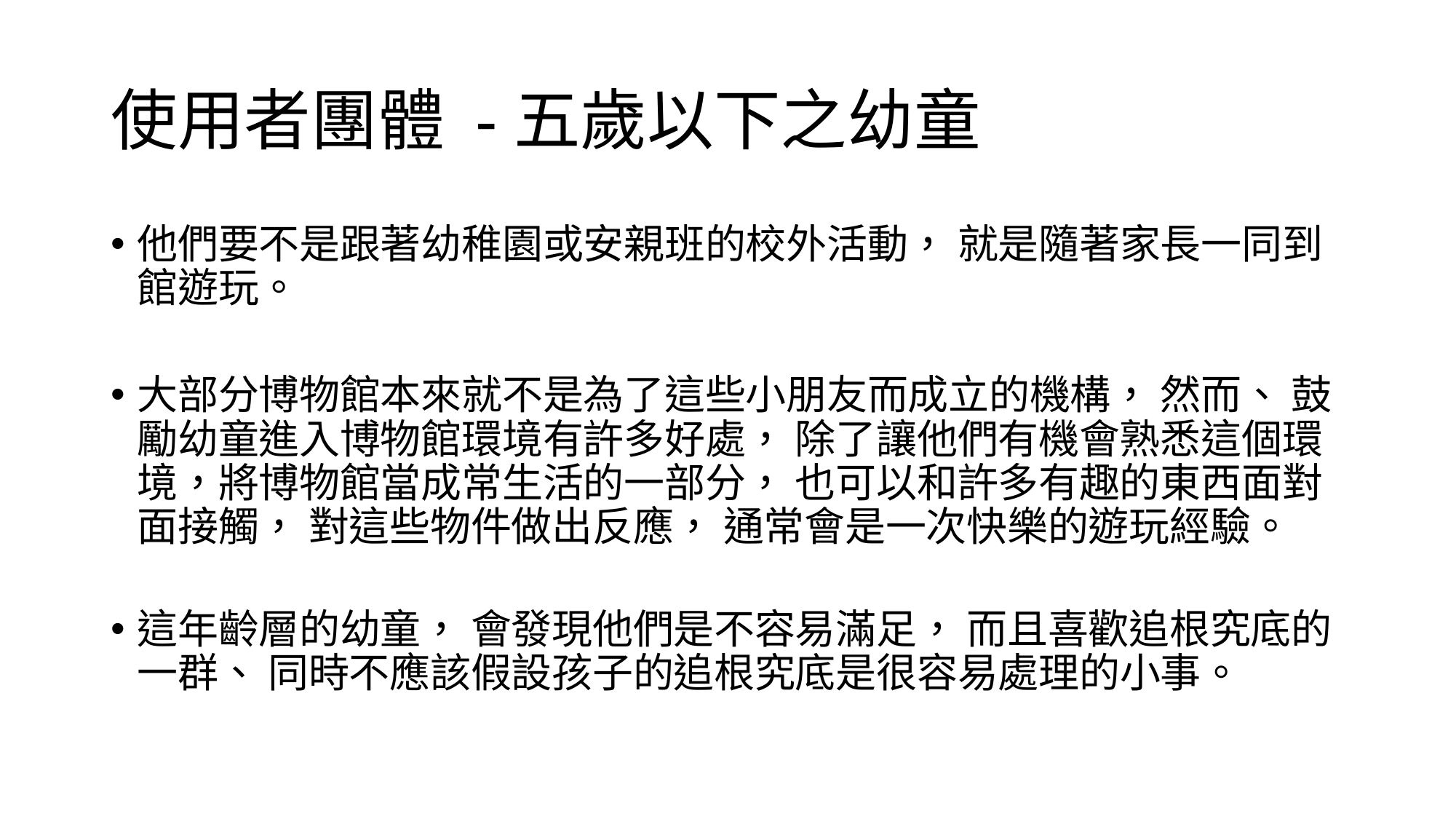

# 使用者團體 -五歲以下之幼童
他們要不是跟著幼稚園或安親班的校外活動， 就是隨著家長一同到館遊玩。
大部分博物館本來就不是為了這些小朋友而成立的機構， 然而、 鼓勵幼童進入博物館環境有許多好處， 除了讓他們有機會熟悉這個環境，將博物館當成常生活的一部分， 也可以和許多有趣的東西面對面接觸， 對這些物件做出反應， 通常會是一次快樂的遊玩經驗。
這年齡層的幼童， 會發現他們是不容易滿足， 而且喜歡追根究底的一群、 同時不應該假設孩子的追根究底是很容易處理的小事。